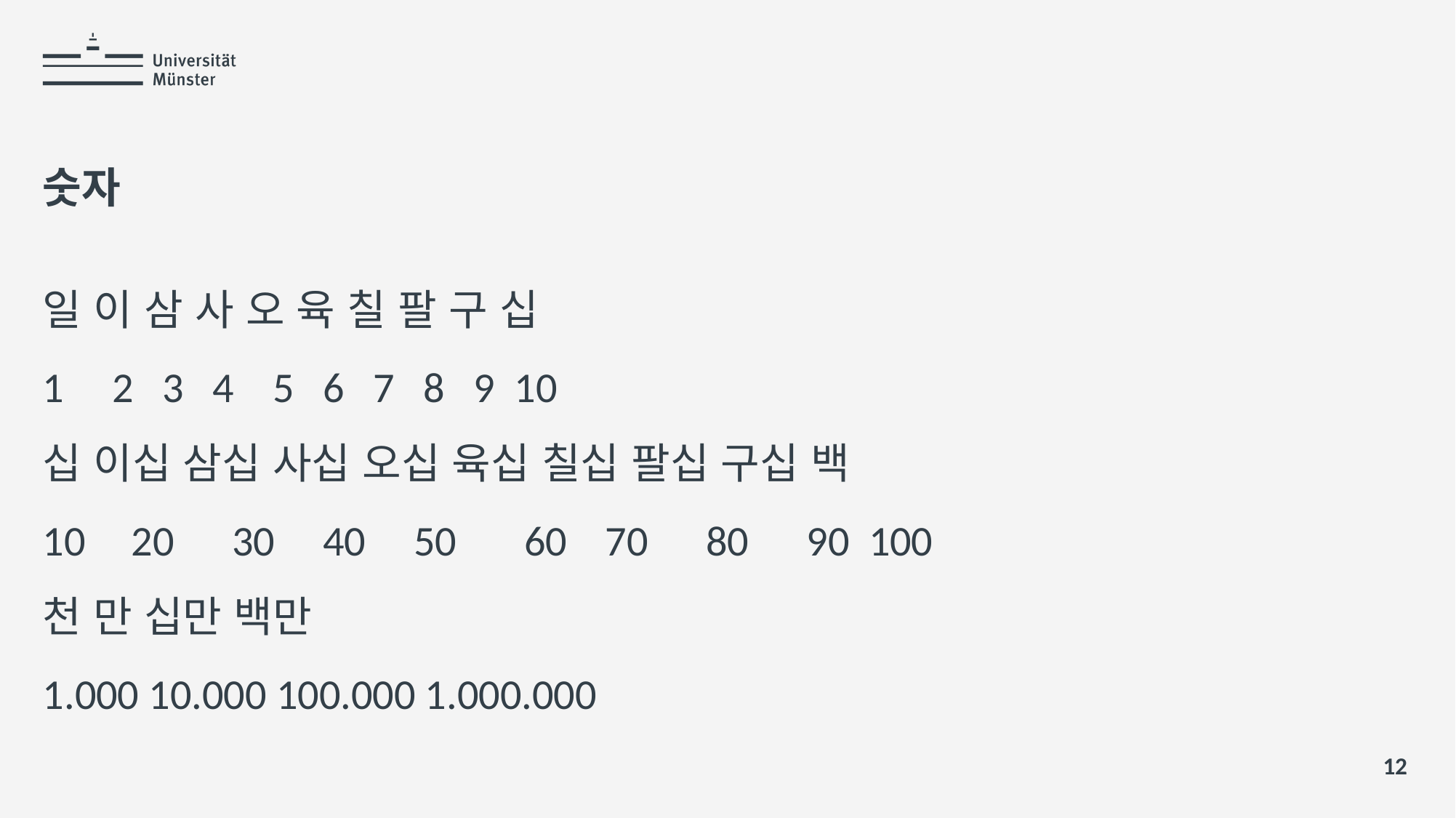

# 숫자
일 이 삼 사 오 육 칠 팔 구 십
1     2   3   4    5   6   7   8   9  10
십 이십 삼십 사십 오십 육십 칠십 팔십 구십 백
20      30     40     50       60    70      80      90  100
천 만 십만 백만
1.000 10.000 100.000 1.000.000

12